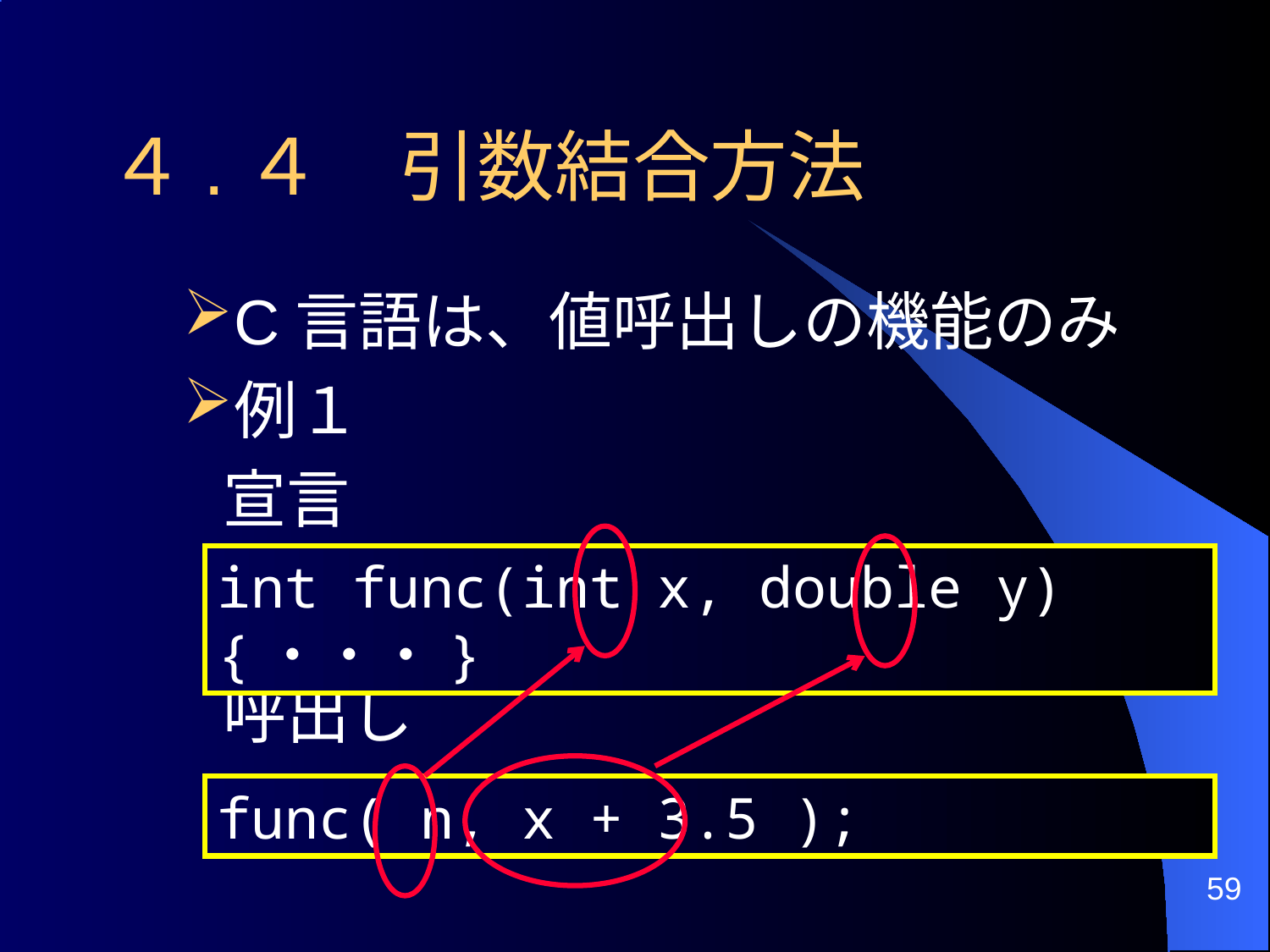

４.４　引数結合方法
C言語は、値呼出しの機能のみ
例１
	宣言

	呼出し

int func(int x, double y) {・・・}

func( n, x + 3.5 );
59